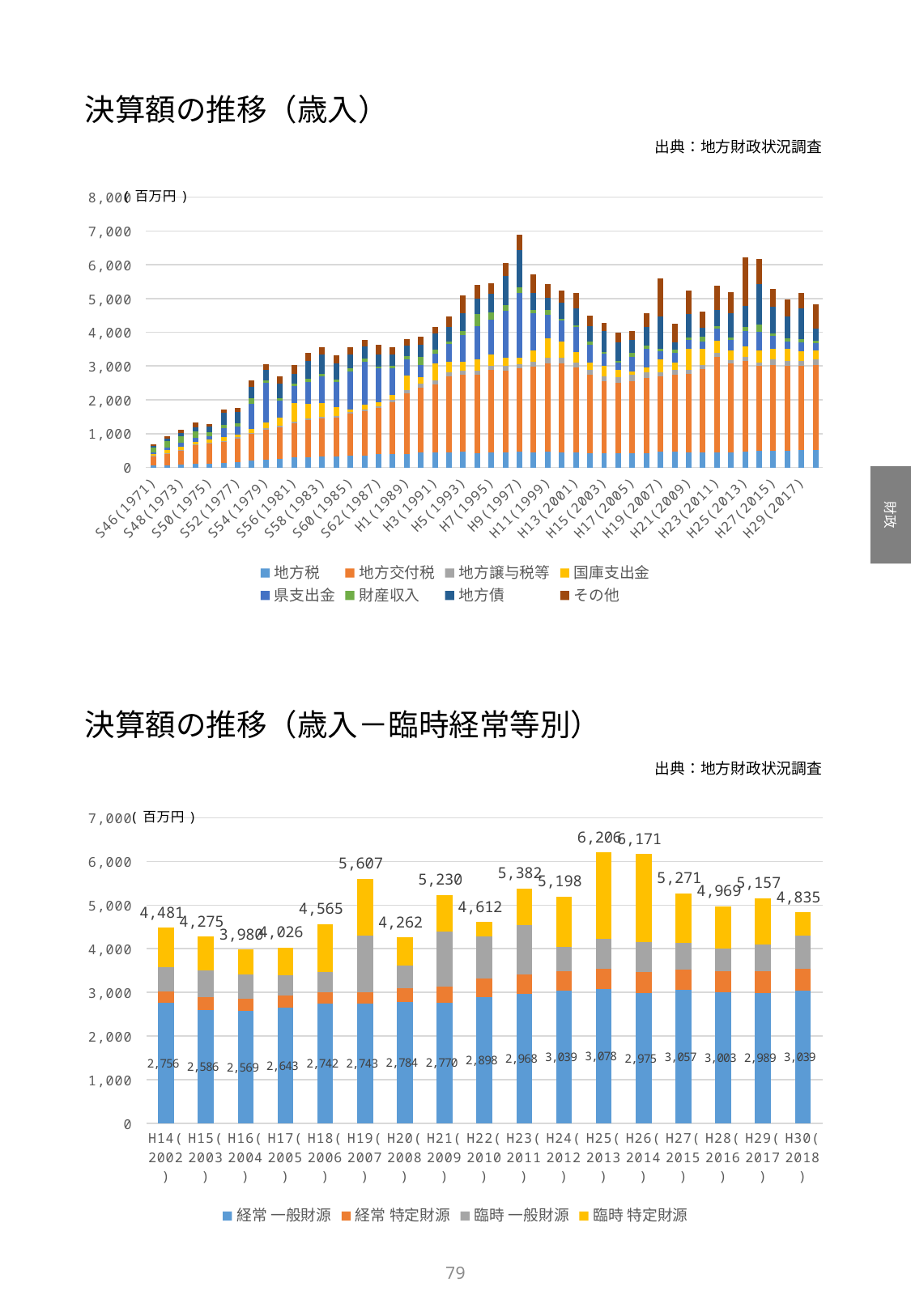

決算額の推移（歳入）
出典：地方財政状況調査

### Chart

| Category | 地方税 | 地方交付税 | 地方譲与税等 | 国庫支出金 | 県支出金 | 財産収入 | 地方債 | その他 |
|---|---|---|---|---|---|---|---|---|
| S46(1971) | 60.007 | 279.529 | 7.451 | 42.619 | 49.617 | 151.021 | 49.7 | 45.67599999999993 |
| S47(1972) | 68.997 | 341.7 | 14.897 | 89.635 | 78.525 | 180.421 | 85.7 | 72.38499999999999 |
| S48(1973) | 80.842 | 429.593 | 14.768 | 92.244 | 108.641 | 199.905 | 91.5 | 90.92000000000007 |
| S49(1974) | 101.132 | 551.5 | 27.215 | 68.104 | 136.237 | 187.326 | 101.5 | 149.59799999999996 |
| S50(1975) | 117.191 | 593.865 | 23.682 | 83.568 | 103.24 | 113.219 | 165.4 | 84.23099999999977 |
| S51(1976) | 138.739 | 613.023 | 30.035 | 110.426 | 268.025 | 98.661 | 349.7 | 94.09299999999985 |
| S52(1977) | 165.518 | 687.836 | 36.891 | 84.972 | 241.438 | 83.579 | 332.65 | 123.702 |
| S53(1978) | 193.57 | 793.908 | 36.779 | 101.957 | 758.797 | 152.974 | 343.0 | 186.69900000000052 |
| S54(1979) | 220.579 | 885.161 | 46.319 | 185.203 | 1154.46 | 79.183 | 320.1 | 152.51800000000048 |
| S55(1980) | 248.988 | 945.518 | 48.319 | 219.468 | 519.87 | 54.188 | 450.1 | 198.84400000000005 |
| S56(1981) | 287.643 | 1011.92 | 42.674 | 570.208 | 500.208 | 75.932 | 284.1 | 263.8820000000005 |
| S57(1982) | 302.883 | 1106.639 | 42.305 | 422.983 | 649.504 | 93.725 | 536.3 | 224.74400000000014 |
| S58(1983) | 316.15 | 1136.874 | 44.988 | 396.809 | 808.351 | 66.328 | 565.1 | 228.73500000000013 |
| S59(1984) | 326.919 | 1156.303 | 42.861 | 268.826 | 721.669 | 91.258 | 478.4 | 236.75399999999945 |
| S60(1985) | 340.837 | 1247.338 | 42.984 | 72.131 | 1144.29 | 75.09 | 412.8 | 212.58299999999963 |
| S61(1986) | 357.953 | 1298.195 | 44.698 | 156.683 | 1266.045 | 88.888 | 375.2 | 177.2800000000002 |
| S62(1987) | 383.79 | 1373.83 | 49.906 | 111.423 | 1004.458 | 63.614 | 352.268 | 299.22400000000016 |
| S63(1988) | 398.124 | 1531.117 | 60.054 | 143.172 | 802.694 | 59.771 | 335.6 | 222.6579999999999 |
| H1(1989) | 395.935 | 1801.798 | 88.745 | 436.385 | 466.827 | 92.767 | 326.5 | 199.33099999999968 |
| H2(1990) | 438.348 | 1931.062 | 105.21 | 203.461 | 340.319 | 243.463 | 360.2 | 248.4659999999999 |
| H3(1991) | 442.44 | 2020.649 | 112.438 | 492.231 | 291.062 | 125.435 | 485.2 | 197.86400000000094 |
| H4(1992) | 449.503 | 2240.068 | 115.224 | 321.402 | 525.762 | 79.761 | 436.2 | 291.09499999999935 |
| H5(1993) | 462.433 | 2286.283 | 119.504 | 250.273 | 790.429 | 115.795 | 549.3 | 523.1770000000006 |
| H6(1994) | 427.314 | 2313.004 | 127.266 | 323.765 | 997.167 | 361.993 | 439.7 | 411.9300000000003 |
| H7(1995) | 445.576 | 2431.406 | 129.864 | 337.149 | 1023.44 | 215.429 | 558.7 | 298.09300000000076 |
| H8(1996) | 443.306 | 2418.381 | 133.269 | 253.387 | 1382.19 | 174.152 | 873.7 | 361.22299999999996 |
| H9(1997) | 464.674 | 2460.683 | 119.502 | 196.026 | 1915.83 | 162.911 | 1102.9 | 476.4970000000003 |
| H10(1998) | 442.313 | 2534.272 | 150.766 | 338.439 | 1101.734 | 99.514 | 505.0 | 533.3810000000003 |
| H11(1999) | 459.258 | 2619.791 | 158.891 | 571.854 | 713.001 | 127.251 | 357.9 | 414.2330000000002 |
| H12(2000) | 438.262 | 2634.734 | 173.895 | 473.874 | 618.538 | 65.537 | 473.5 | 365.59500000000025 |
| H13(2001) | 442.529 | 2510.357 | 157.925 | 301.005 | 747.978 | 51.877 | 487.7 | 471.34000000000015 |
| H14(2002) | 427.503 | 2323.175 | 136.583 | 207.076 | 543.537 | 87.037 | 467.2 | 289.2099999999991 |
| H15(2003) | 411.091 | 2146.488 | 145.77 | 295.156 | 373.451 | 44.134 | 617.5 | 241.85899999999992 |
| H16(2004) | 425.14 | 2080.693 | 168.271 | 213.337 | 205.653 | 53.874 | 550.7 | 282.00800000000027 |
| H17(2005) | 426.975 | 2133.85 | 172.422 | 113.207 | 425.679 | 116.987 | 382.5 | 254.73700000000008 |
| H18(2006) | 413.349 | 2223.055 | 187.117 | 128.554 | 567.247 | 93.559 | 537.3 | 414.7999999999993 |
| H19(2007) | 460.66 | 2231.17 | 134.799 | 374.891 | 239.583 | 75.787 | 961.079 | 1128.5910000000003 |
| H20(2008) | 462.825 | 2287.931 | 126.074 | 216.998 | 305.517 | 75.988 | 230.554 | 555.8810000000003 |
| H21(2009) | 441.8 | 2318.162 | 120.933 | 629.922 | 273.199 | 64.914 | 697.072 | 684.1409999999996 |
| H22(2010) | 435.204 | 2463.012 | 124.021 | 481.848 | 231.756 | 128.515 | 273.1 | 474.28799999999956 |
| H23(2011) | 443.349 | 2815.653 | 119.986 | 374.893 | 364.957 | 73.163 | 474.41 | 715.5680000000011 |
| H24(2012) | 452.72 | 2616.445 | 109.277 | 293.767 | 307.51 | 57.088 | 716.665 | 644.8800000000001 |
| H25(2013) | 465.298 | 2686.581 | 108.091 | 320.583 | 455.761 | 127.486 | 622.406 | 1420.098 |
| H26(2014) | 479.363 | 2520.185 | 114.092 | 339.329 | 553.139 | 225.732 | 1199.269 | 739.3919999999998 |
| H27(2015) | 500.93 | 2532.535 | 158.602 | 329.348 | 361.216 | 88.338 | 786.902 | 513.5730000000012 |
| H28(2016) | 496.236 | 2513.707 | 144.912 | 348.035 | 226.341 | 91.975 | 652.88 | 495.1680000000006 |
| H29(2017) | 519.429 | 2484.448 | 151.928 | 287.124 | 246.941 | 111.567 | 899.66 | 455.64900000000034 |
| H30(2018) | 521.716 | 2508.528 | 158.895 | 261.44 | 229.333 | 65.517 | 357.403 | 732.0870000000004 |
財政
決算額の推移（歳入－臨時経常等別）
出典：地方財政状況調査

### Chart

| Category | 経常 一般財源 | 経常 特定財源 | 臨時 一般財源 | 臨時 特定財源 | 合計 |
|---|---|---|---|---|---|
| H14(2002) | 2755.773 | 257.674 | 558.04 | 909.834 | 4481.321 |
| H15(2003) | 2586.026 | 311.517 | 608.939 | 768.967 | 4275.449 |
| H16(2004) | 2569.195 | 287.721 | 558.637 | 564.123 | 3979.676 |
| H17(2005) | 2642.557 | 279.057 | 463.819 | 640.924 | 4026.357 |
| H18(2006) | 2741.89 | 263.125 | 467.267 | 1092.699 | 4564.981 |
| H19(2007) | 2742.664 | 257.58 | 1296.748 | 1309.568 | 5606.56 |
| H20(2008) | 2784.2 | 313.8 | 510.484 | 653.284 | 4261.768 |
| H21(2009) | 2769.543 | 366.08 | 1260.71 | 833.81 | 5230.143 |
| H22(2010) | 2898.318 | 416.017 | 965.363 | 332.046 | 4611.744 |
| H23(2011) | 2968.389 | 438.234 | 1143.223 | 832.133 | 5381.979 |
| H24(2012) | 3039.301 | 442.809 | 559.438 | 1156.804 | 5198.352 |
| H25(2013) | 3077.535 | 454.041 | 692.763 | 1981.965 | 6206.304 |
| H26(2014) | 2974.928 | 493.423 | 678.97 | 2023.18 | 6170.501 |
| H27(2015) | 3057.345 | 461.64 | 617.246 | 1135.213 | 5271.444 |
| H28(2016) | 3003.117 | 484.936 | 508.107 | 973.094 | 4969.254 |
| H29(2017) | 2989.078 | 490.976 | 616.698 | 1059.994 | 5156.746 |
| H30(2018) | 3038.845 | 496.497 | 764.506 | 535.071 | 4834.919 |
79